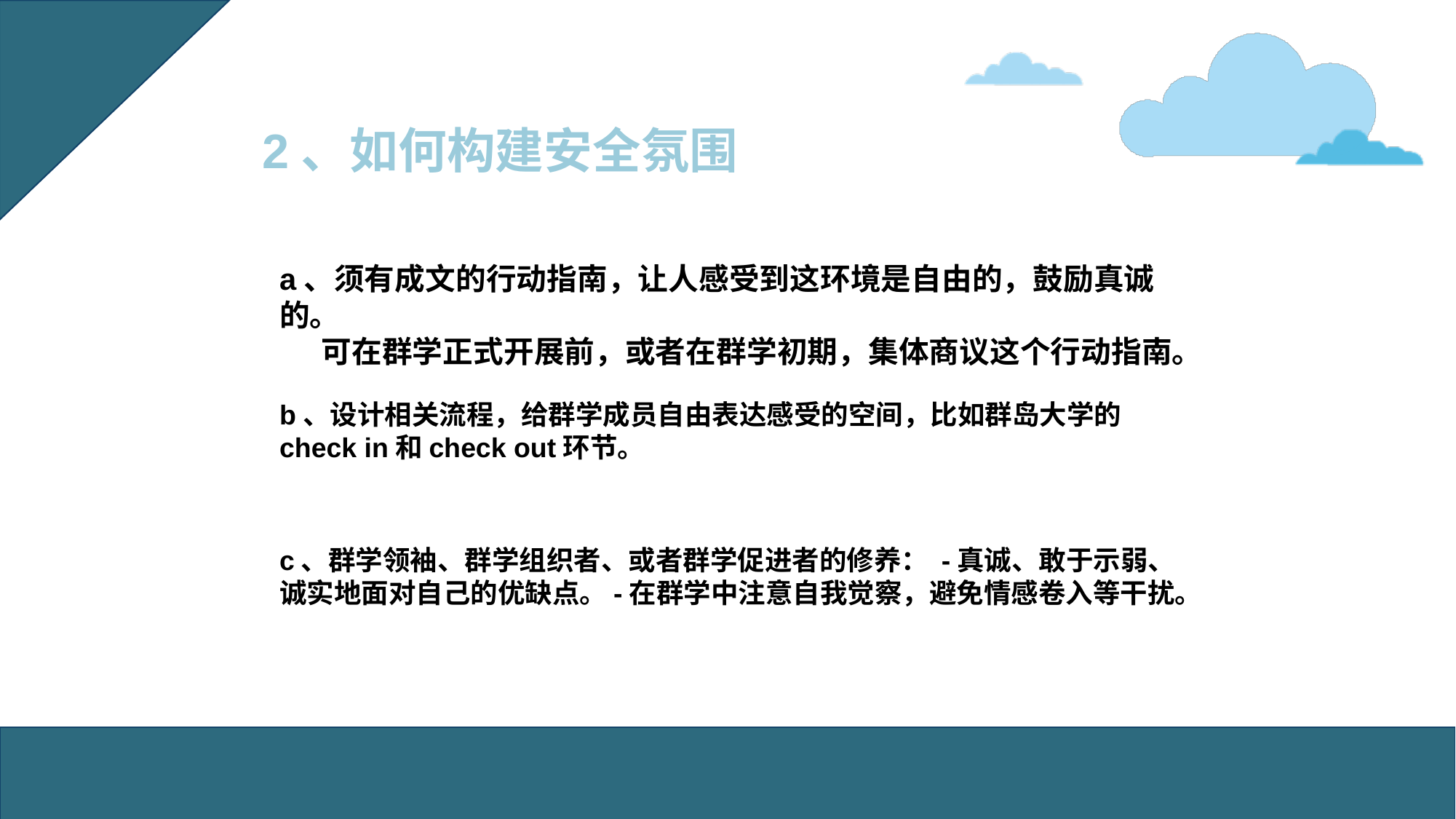

2、如何构建安全氛围
a、须有成文的行动指南，让人感受到这环境是自由的，鼓励真诚的。
     可在群学正式开展前，或者在群学初期，集体商议这个行动指南。

b、设计相关流程，给群学成员自由表达感受的空间，比如群岛大学的check in和check out环节。

c、群学领袖、群学组织者、或者群学促进者的修养： -真诚、敢于示弱、诚实地面对自己的优缺点。-在群学中注意自我觉察，避免情感卷入等干扰。